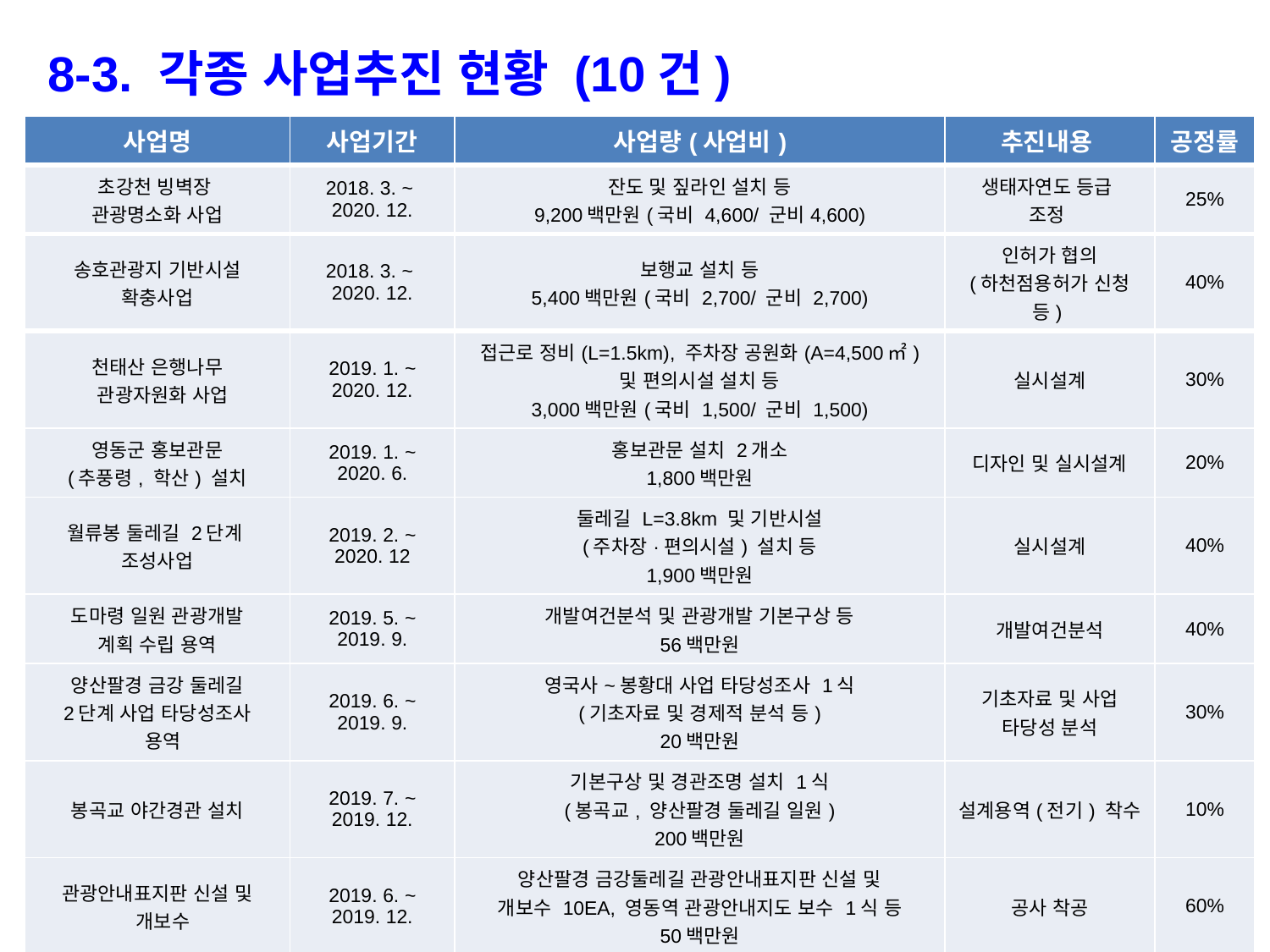

8-3. 각종 사업추진 현황 (10건)
| 사업명 | 사업기간 | 사업량(사업비) | 추진내용 | 공정률 |
| --- | --- | --- | --- | --- |
| 초강천 빙벽장 관광명소화 사업 | 2018. 3. ~ 2020. 12. | 잔도 및 짚라인 설치 등 9,200백만원(국비 4,600/ 군비4,600) | 생태자연도 등급 조정 | 25% |
| 송호관광지 기반시설 확충사업 | 2018. 3. ~ 2020. 12. | 보행교 설치 등 5,400백만원(국비 2,700/ 군비 2,700) | 인허가 협의 (하천점용허가 신청 등) | 40% |
| 천태산 은행나무 관광자원화 사업 | 2019. 1. ~ 2020. 12. | 접근로 정비(L=1.5km), 주차장 공원화(A=4,500㎡) 및 편의시설 설치 등 3,000백만원(국비 1,500/ 군비 1,500) | 실시설계 | 30% |
| 영동군 홍보관문 (추풍령, 학산) 설치 | 2019. 1. ~ 2020. 6. | 홍보관문 설치 2개소 1,800백만원 | 디자인 및 실시설계 | 20% |
| 월류봉 둘레길 2단계 조성사업 | 2019. 2. ~ 2020. 12 | 둘레길 L=3.8km 및 기반시설 (주차장·편의시설) 설치 등 1,900백만원 | 실시설계 | 40% |
| 도마령 일원 관광개발 계획 수립 용역 | 2019. 5. ~ 2019. 9. | 개발여건분석 및 관광개발 기본구상 등 56백만원 | 개발여건분석 | 40% |
| 양산팔경 금강 둘레길 2단계 사업 타당성조사 용역 | 2019. 6. ~ 2019. 9. | 영국사~봉황대 사업 타당성조사 1식 (기초자료 및 경제적 분석 등) 20백만원 | 기초자료 및 사업 타당성 분석 | 30% |
| 봉곡교 야간경관 설치 | 2019. 7. ~ 2019. 12. | 기본구상 및 경관조명 설치 1식 (봉곡교, 양산팔경 둘레길 일원) 200백만원 | 설계용역(전기) 착수 | 10% |
| 관광안내표지판 신설 및 개보수 | 2019. 6. ~ 2019. 12. | 양산팔경 금강둘레길 관광안내표지판 신설 및 개보수 10EA, 영동역 관광안내지도 보수 1식 등 50백만원 | 공사 착공 | 60% |
| 관광명소(옥계폭포, 고당사) 일원 음수대 설치 및 주차장 보수 | 2019. 6. ~ 2019. 12. | 음수대 설치 1개소 및 주차장 보수 1식 60백만원 | 공사 착공 | 60% |